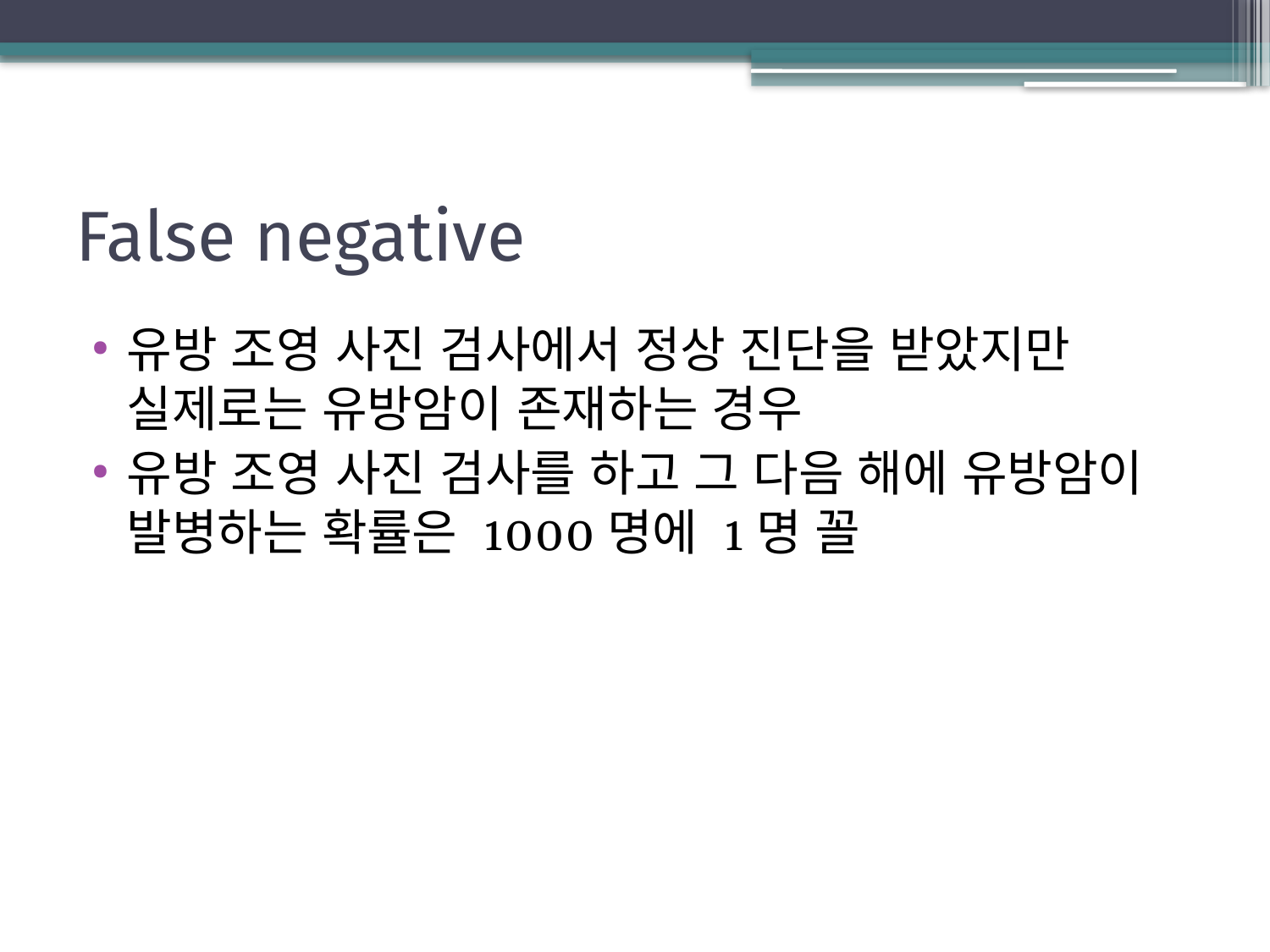

# False negative
유방 조영 사진 검사에서 정상 진단을 받았지만 실제로는 유방암이 존재하는 경우
유방 조영 사진 검사를 하고 그 다음 해에 유방암이 발병하는 확률은 1000명에 1명 꼴